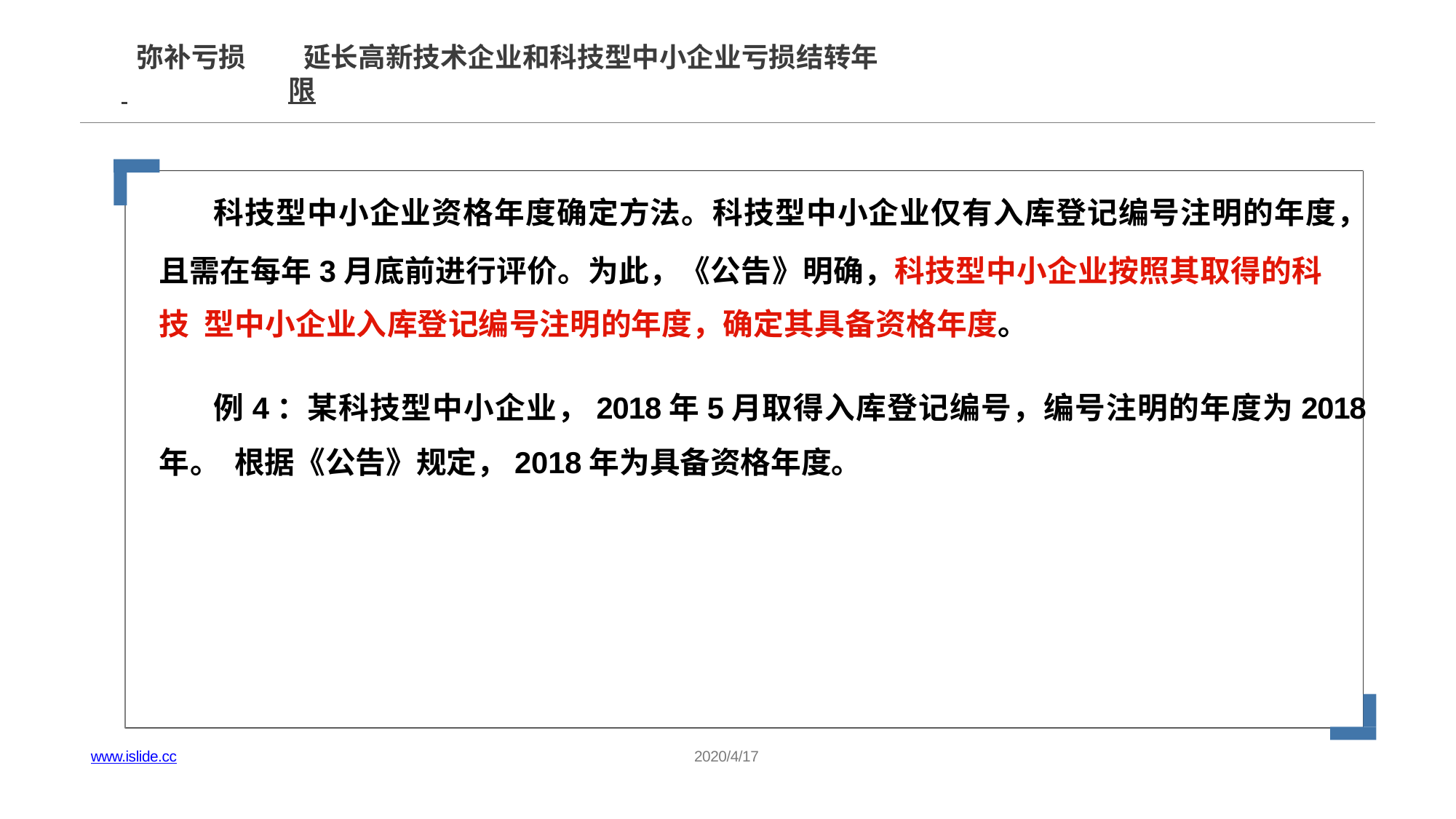

# 弥补亏损	延长高新技术企业和科技型中小企业亏损结转年
 	限

科技型中小企业资格年度确定方法。科技型中小企业仅有入库登记编号注明的年度，
且需在每年3月底前进行评价。为此，《公告》明确，科技型中小企业按照其取得的科技  型中小企业入库登记编号注明的年度，确定其具备资格年度。

例4：某科技型中小企业，2018年5月取得入库登记编号，编号注明的年度为2018年。  根据《公告》规定，2018年为具备资格年度。

www.islide.cc
2020/4/17